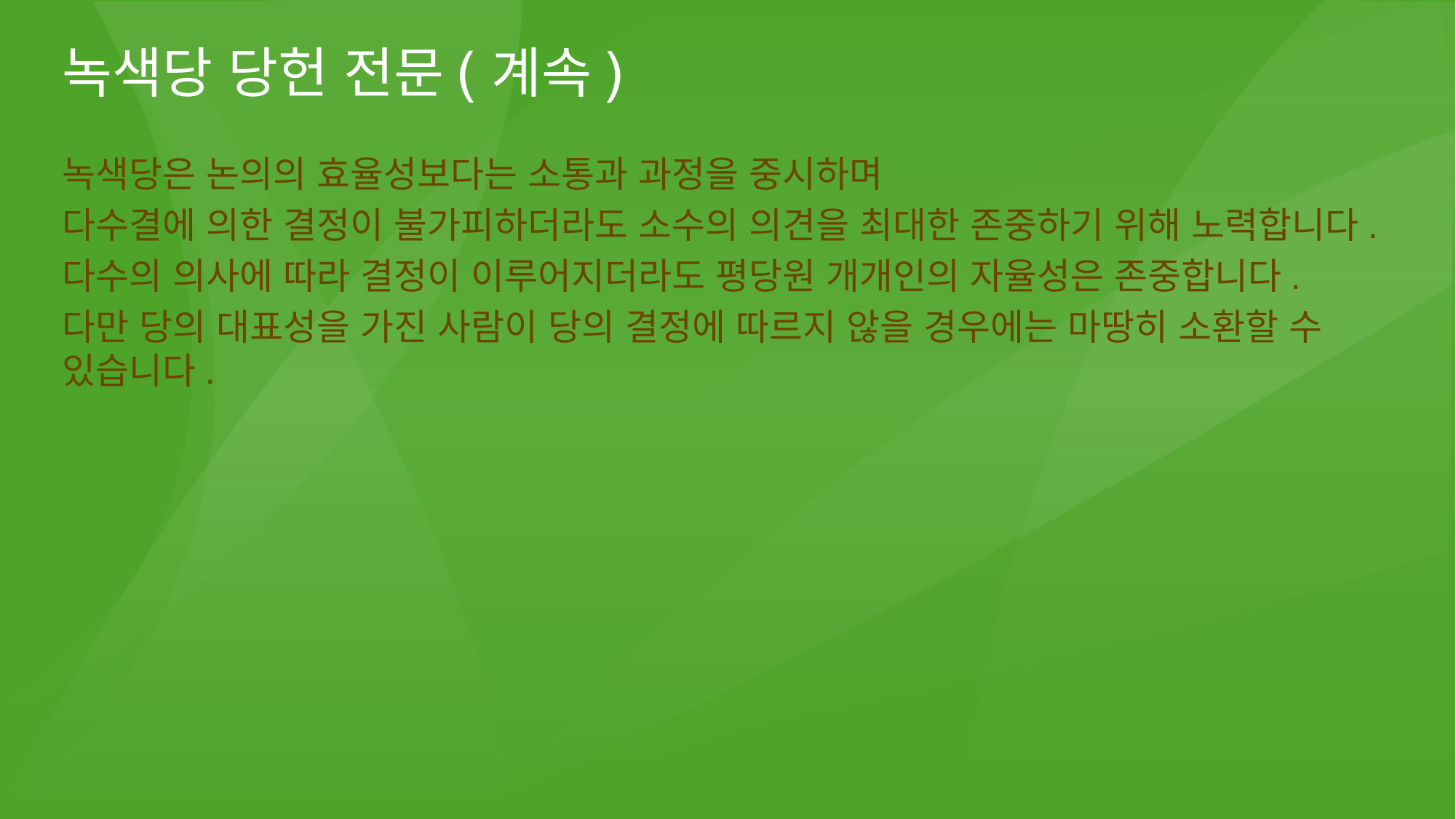

# 녹색당 당헌 전문(계속)
녹색당은 논의의 효율성보다는 소통과 과정을 중시하며
다수결에 의한 결정이 불가피하더라도 소수의 의견을 최대한 존중하기 위해 노력합니다.
다수의 의사에 따라 결정이 이루어지더라도 평당원 개개인의 자율성은 존중합니다.
다만 당의 대표성을 가진 사람이 당의 결정에 따르지 않을 경우에는 마땅히 소환할 수 있습니다.